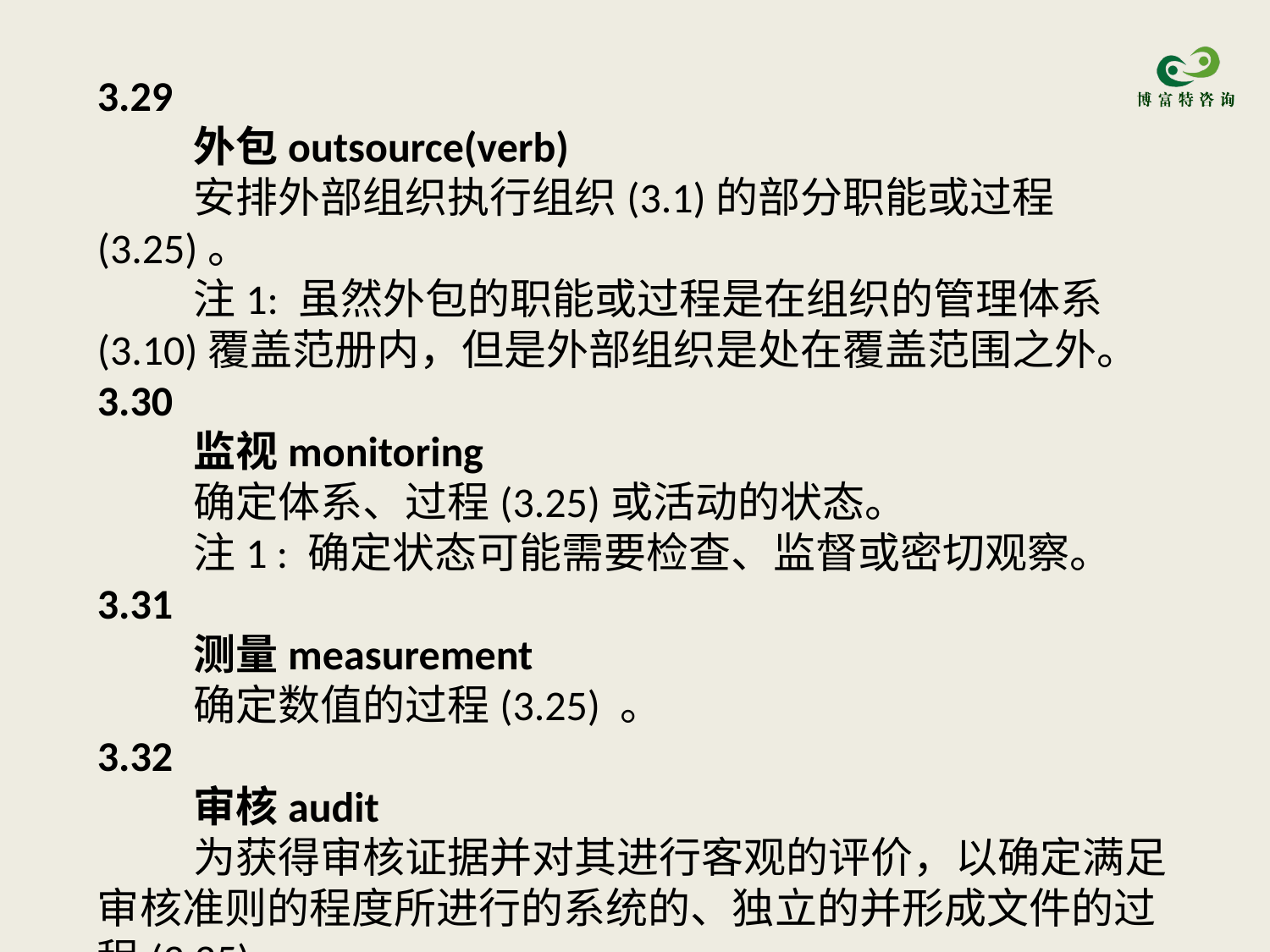

3.29
         外包outsource(verb)
         安排外部组织执行组织(3.1)的部分职能或过程(3.25)。
         注1: 虽然外包的职能或过程是在组织的管理体系(3.10)覆盖范册内，但是外部组织是处在覆盖范围之外。
3.30
         监视monitoring
         确定体系、过程(3.25)或活动的状态。
         注1 : 确定状态可能需要检查、监督或密切观察。
3.31
         测量measurement
         确定数值的过程(3.25) 。
3.32
         审核audit
         为获得审核证据并对其进行客观的评价，以确定满足审核准则的程度所进行的系统的、独立的并形成文件的过程(3.25) 。